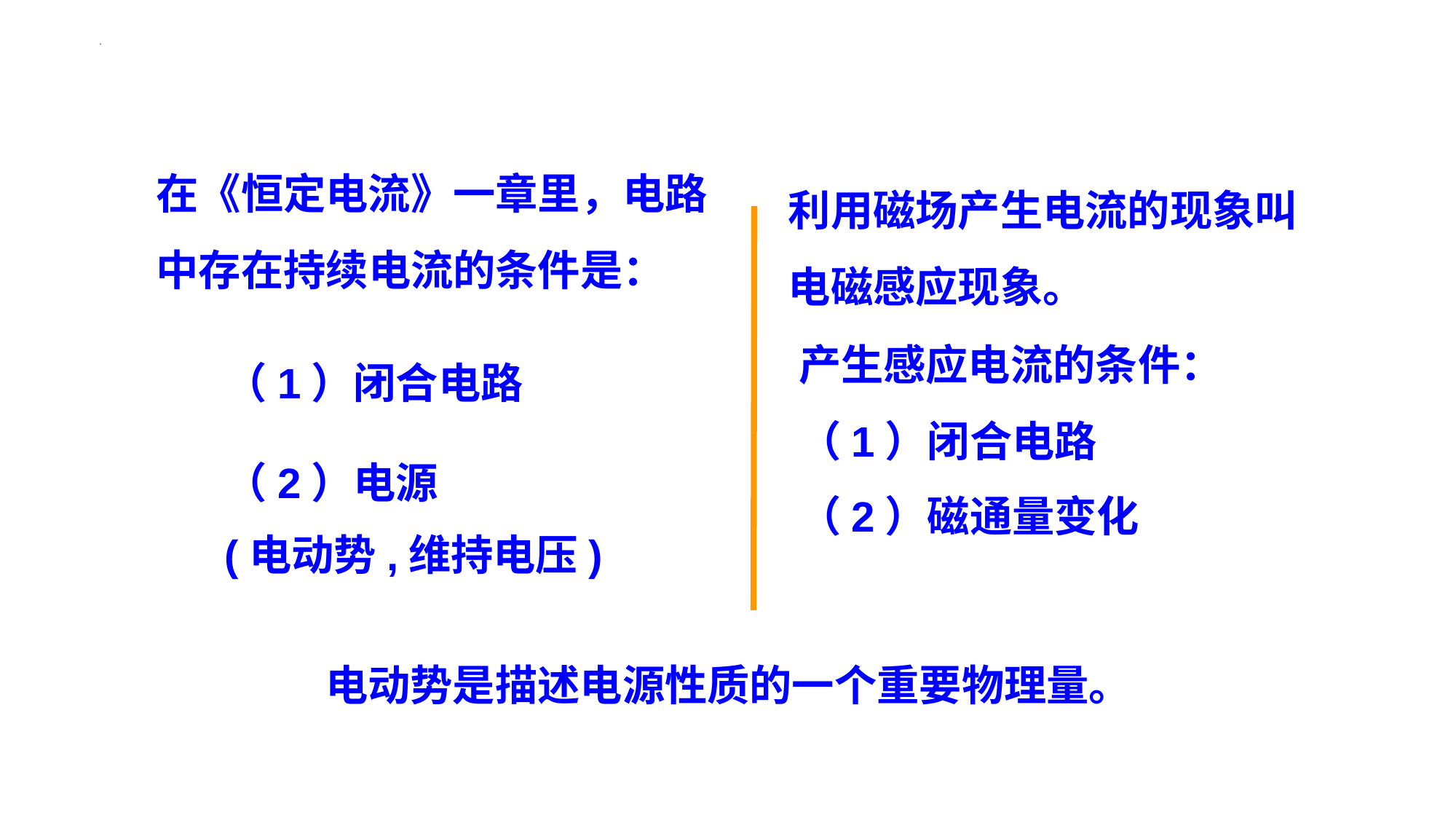

在《恒定电流》一章里，电路中存在持续电流的条件是：
利用磁场产生电流的现象叫电磁感应现象。
产生感应电流的条件：
（1）闭合电路
（1）闭合电路
（2）电源
(电动势,维持电压)
（2）磁通量变化
电动势是描述电源性质的一个重要物理量。